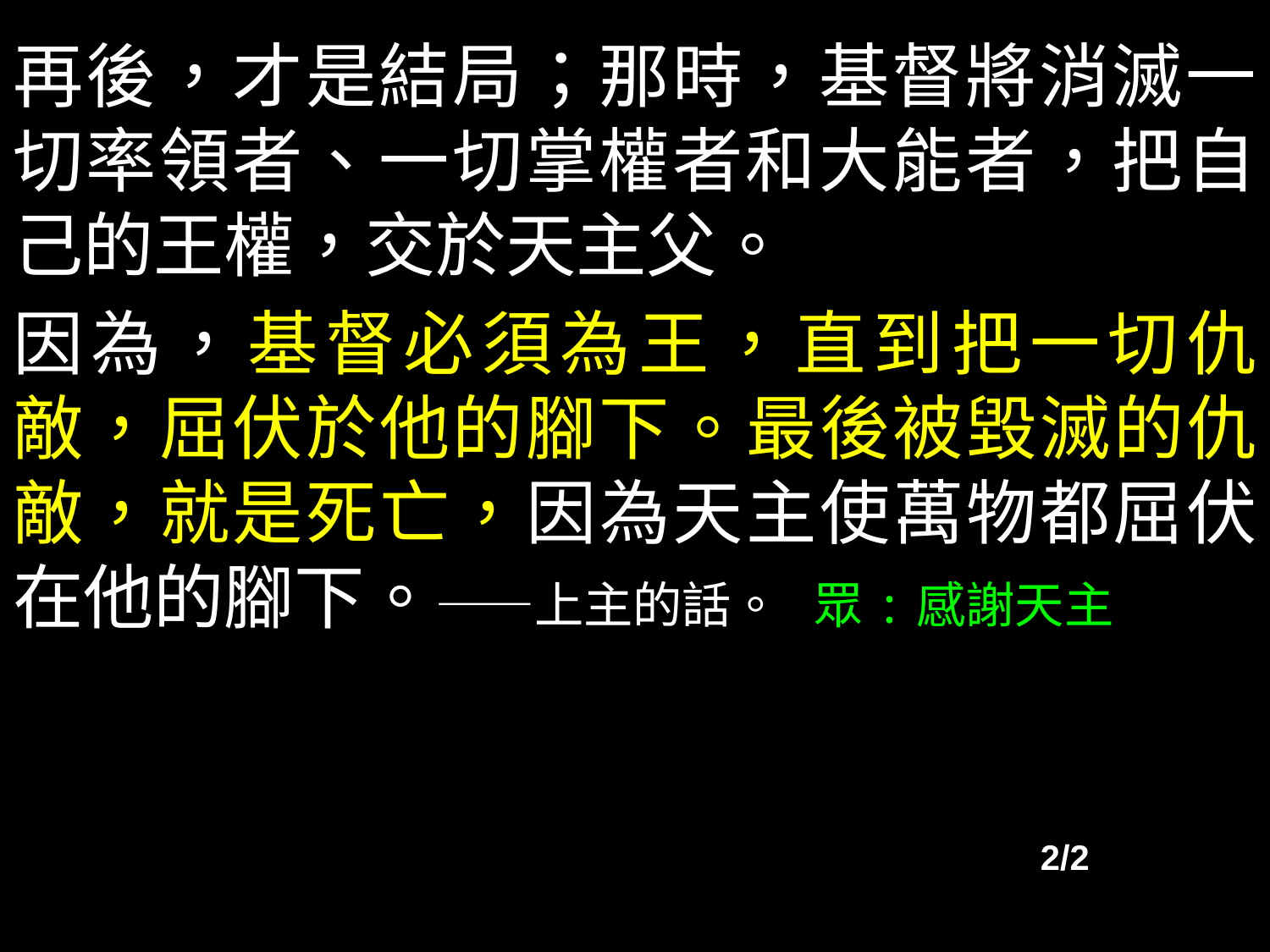

再後，才是結局；那時，基督將消滅一切率領者、一切掌權者和大能者，把自己的王權，交於天主父。
因為，基督必須為王，直到把一切仇敵，屈伏於他的腳下。最後被毀滅的仇敵，就是死亡，因為天主使萬物都屈伏在他的腳下。——上主的話。   眾:感謝天主

2/2